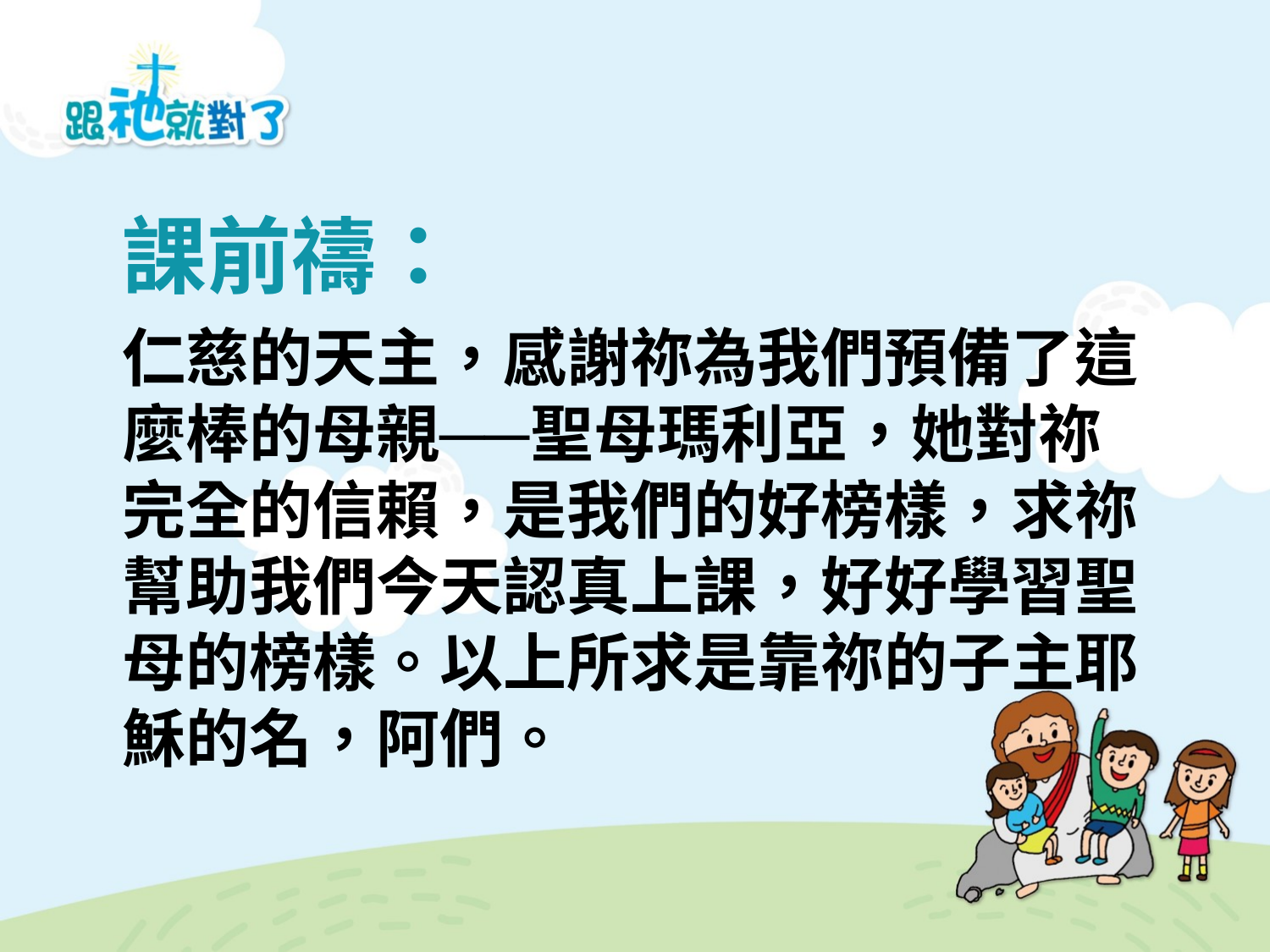

課前禱：
仁慈的天主，感謝祢為我們預備了這麼棒的母親──聖母瑪利亞，她對祢完全的信賴，是我們的好榜樣，求祢幫助我們今天認真上課，好好學習聖母的榜樣。以上所求是靠祢的子主耶穌的名，阿們。